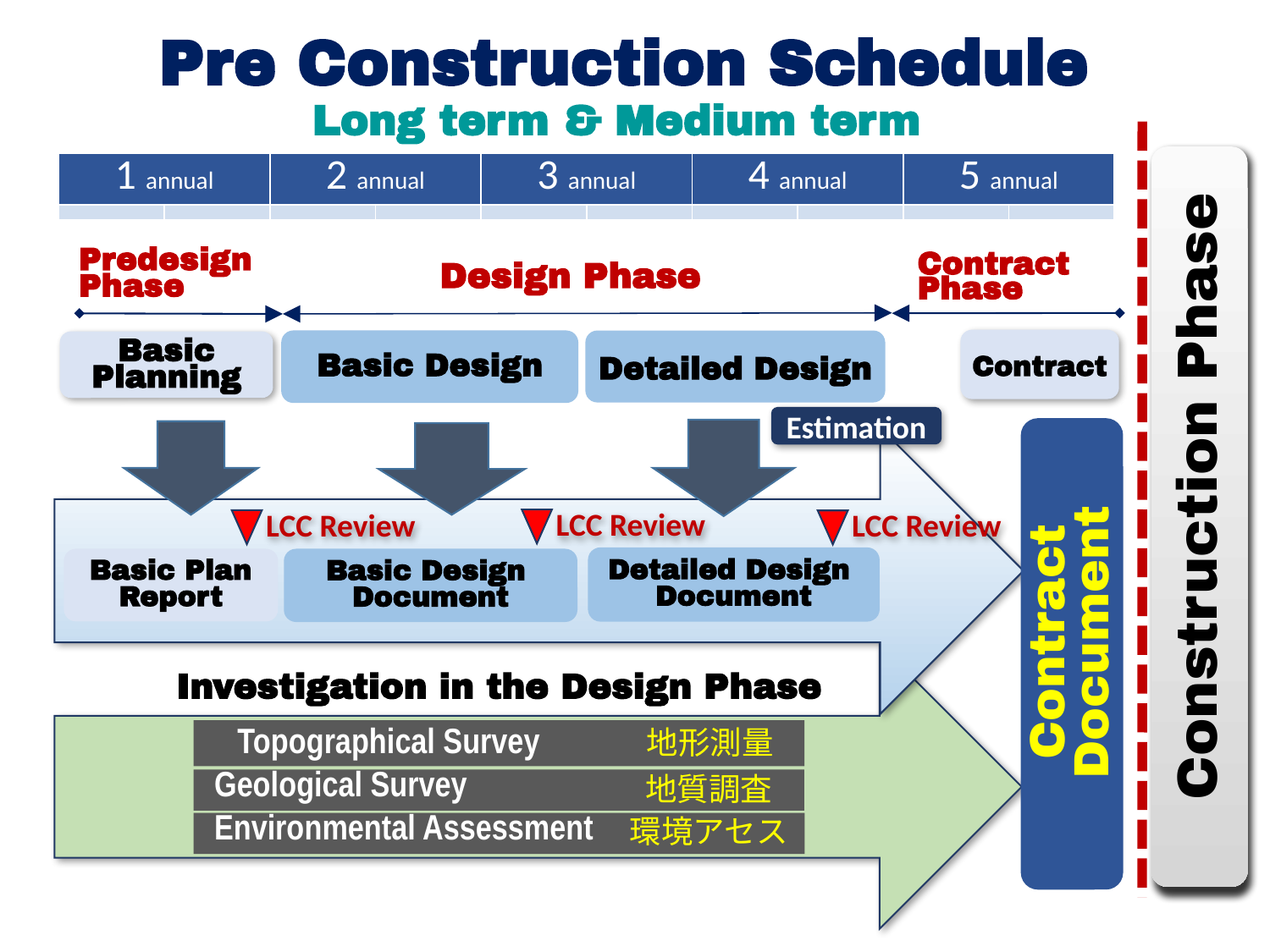

Pre Construction Schedule
Long term & Medium term

| 1 annual |  | 2 annual |  | 3 annual |  | 4 annual |  | 5 annual |  |
| --- | --- | --- | --- | --- | --- | --- | --- | --- | --- |
|  |  |  |  |  |  |  |  |  |  |
Predesign Phase
Design Phase
Contract Phase
Contract
Basic Design
Detailed Design
Basic Planning
Estimation

Construction Phase
LCC Review

LCC Review

LCC Review

Detailed Design  Document
Basic Plan Report
Basic Design  Document
Contract Document

Investigation in the Design Phase
地形測量
　Topographical Survey
地質調査
 Geological Survey
環境アセス
 Environmental Assessment